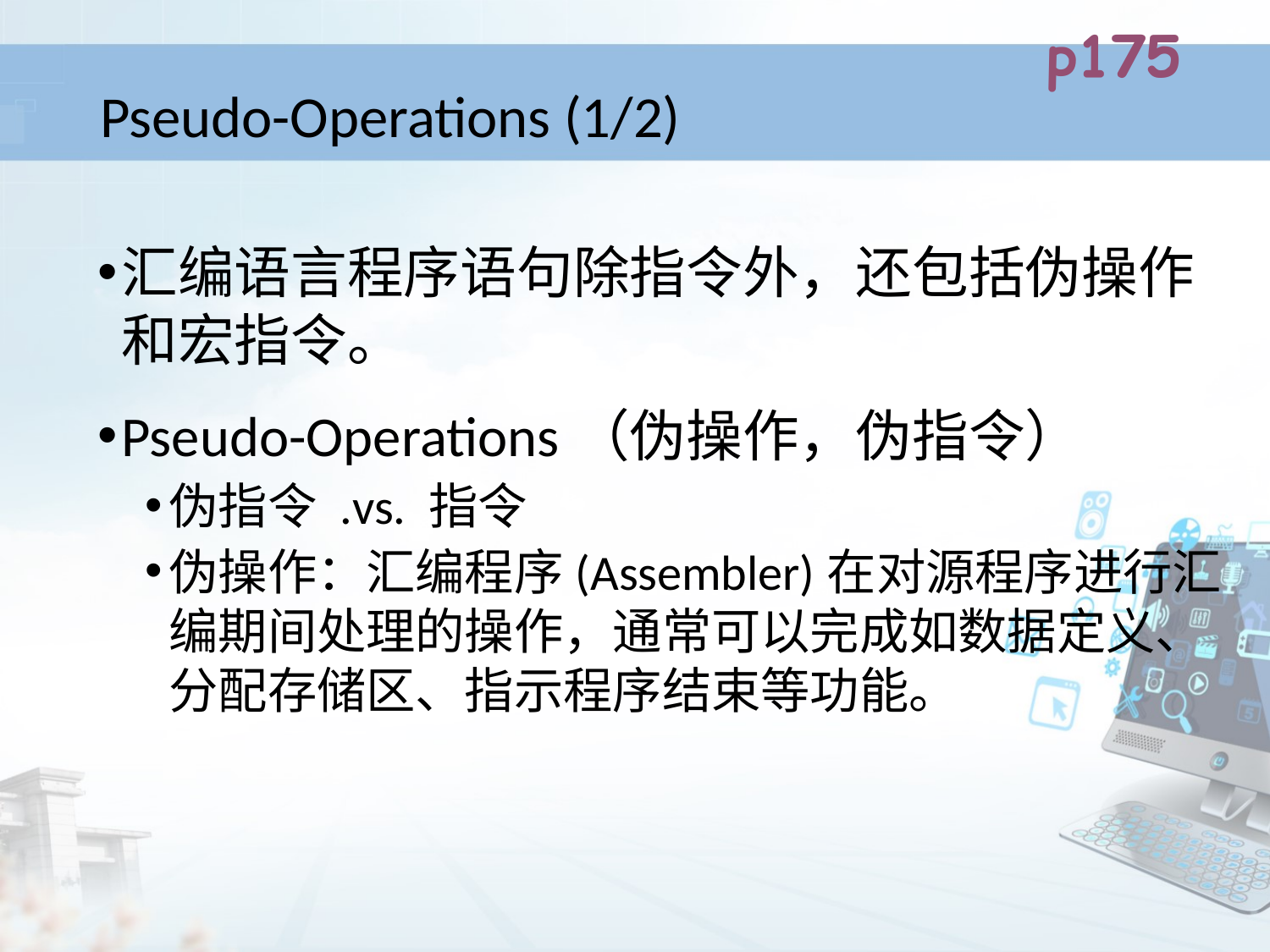

p175
# Pseudo-Operations (1/2)
汇编语言程序语句除指令外，还包括伪操作和宏指令。
Pseudo-Operations（伪操作，伪指令）
伪指令 .vs. 指令
伪操作：汇编程序(Assembler)在对源程序进行汇编期间处理的操作，通常可以完成如数据定义、分配存储区、指示程序结束等功能。